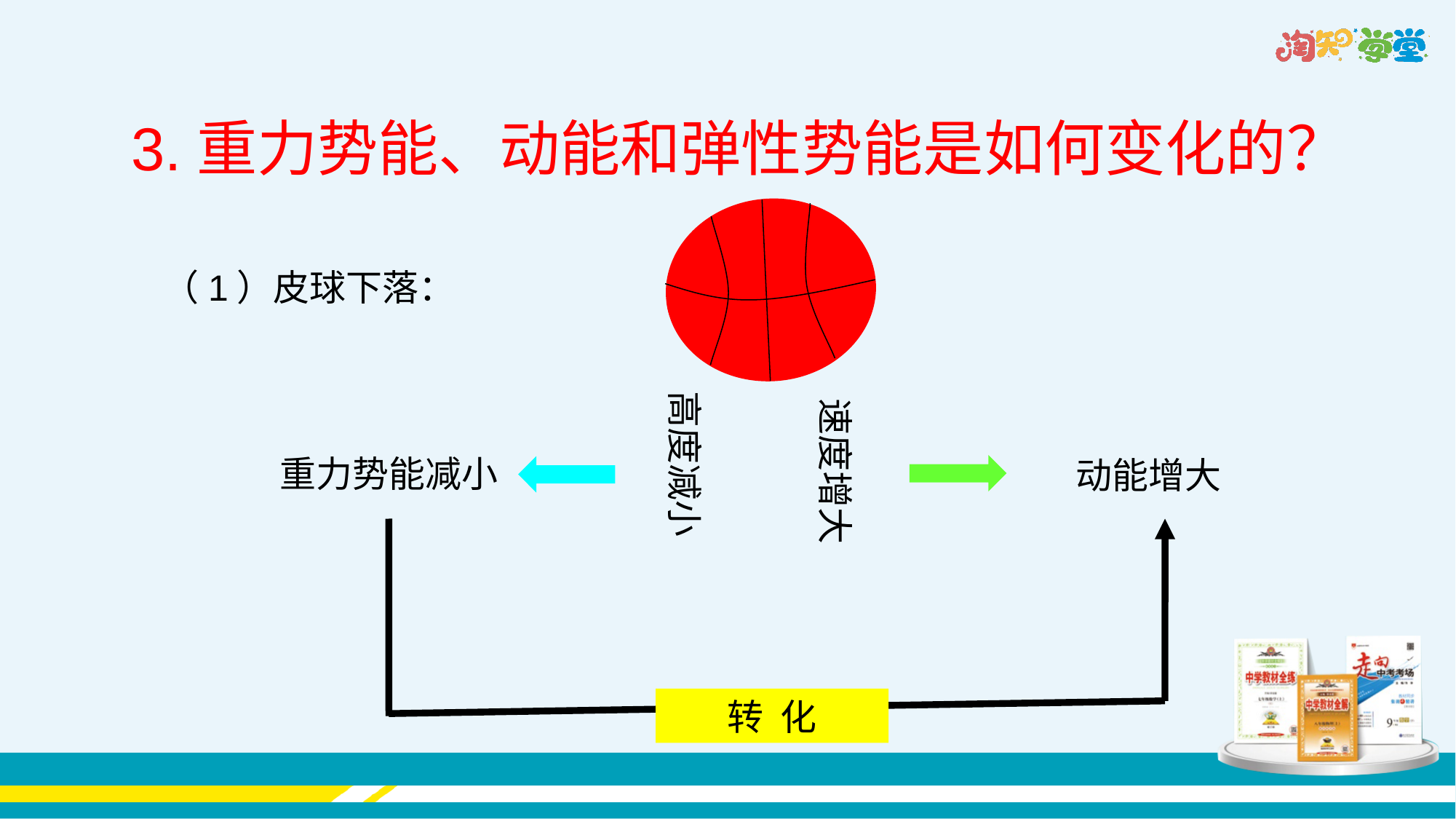

3.重力势能、动能和弹性势能是如何变化的？

（1）皮球下落：
速度增大
高度减小
重力势能减小
动能增大

转  化